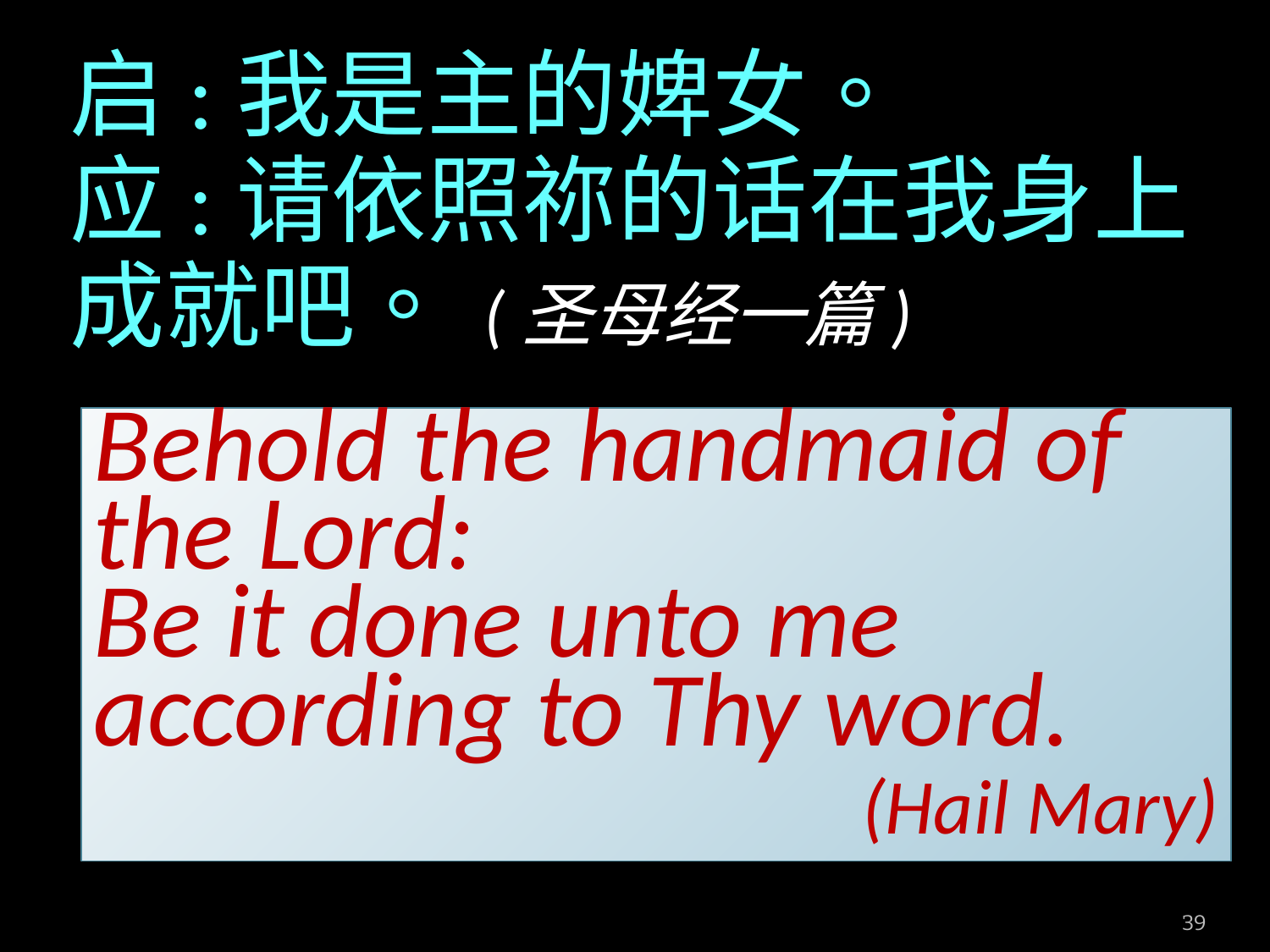

启:我是主的婢女。
应:请依照祢的话在我身上	成就吧。 (圣母经一篇)

Behold the handmaid of the Lord:
Be it done unto me according to Thy word.
 (Hail Mary)
39